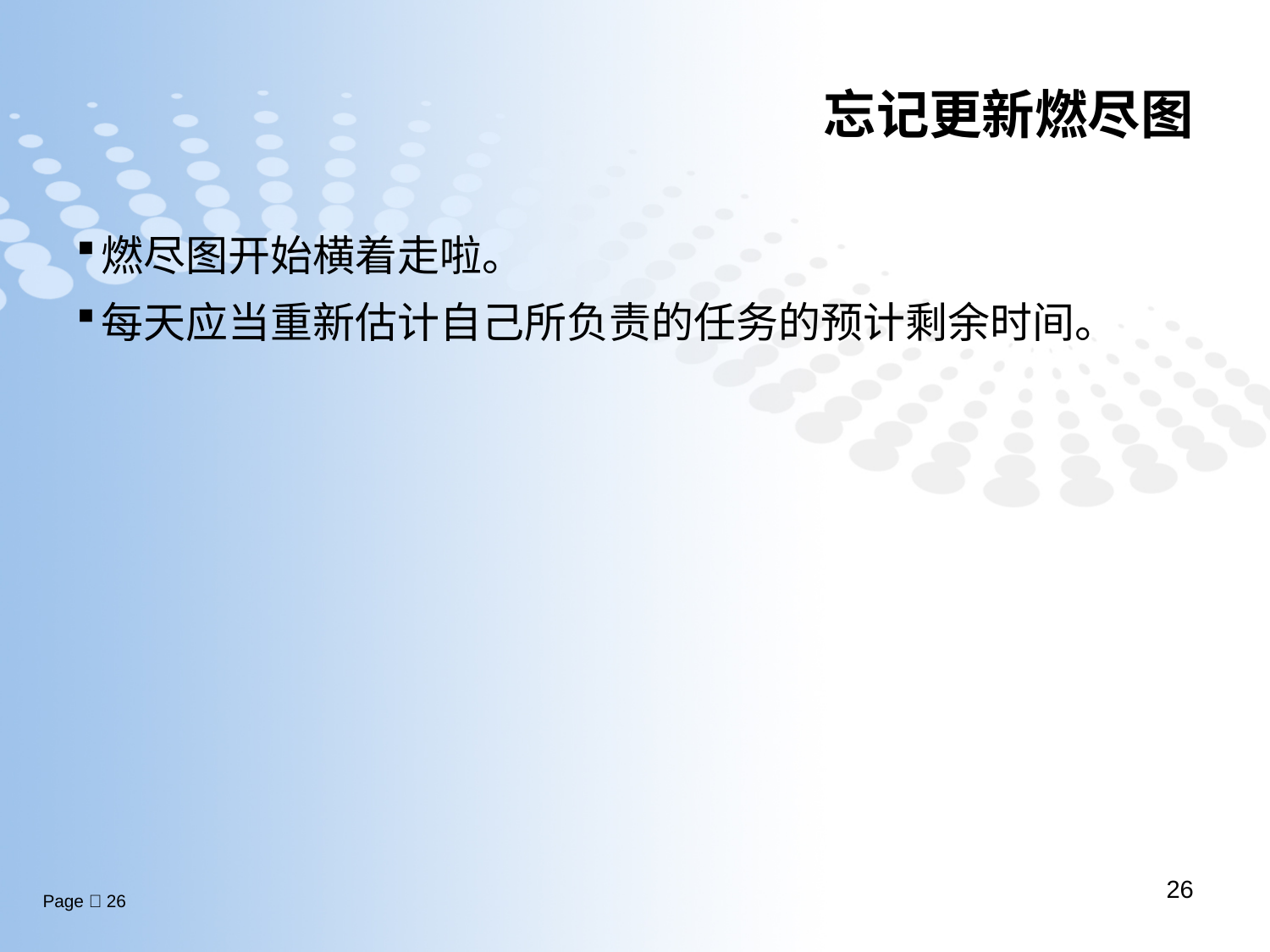

# 忘记更新燃尽图
燃尽图开始横着走啦。
每天应当重新估计自己所负责的任务的预计剩余时间。
26